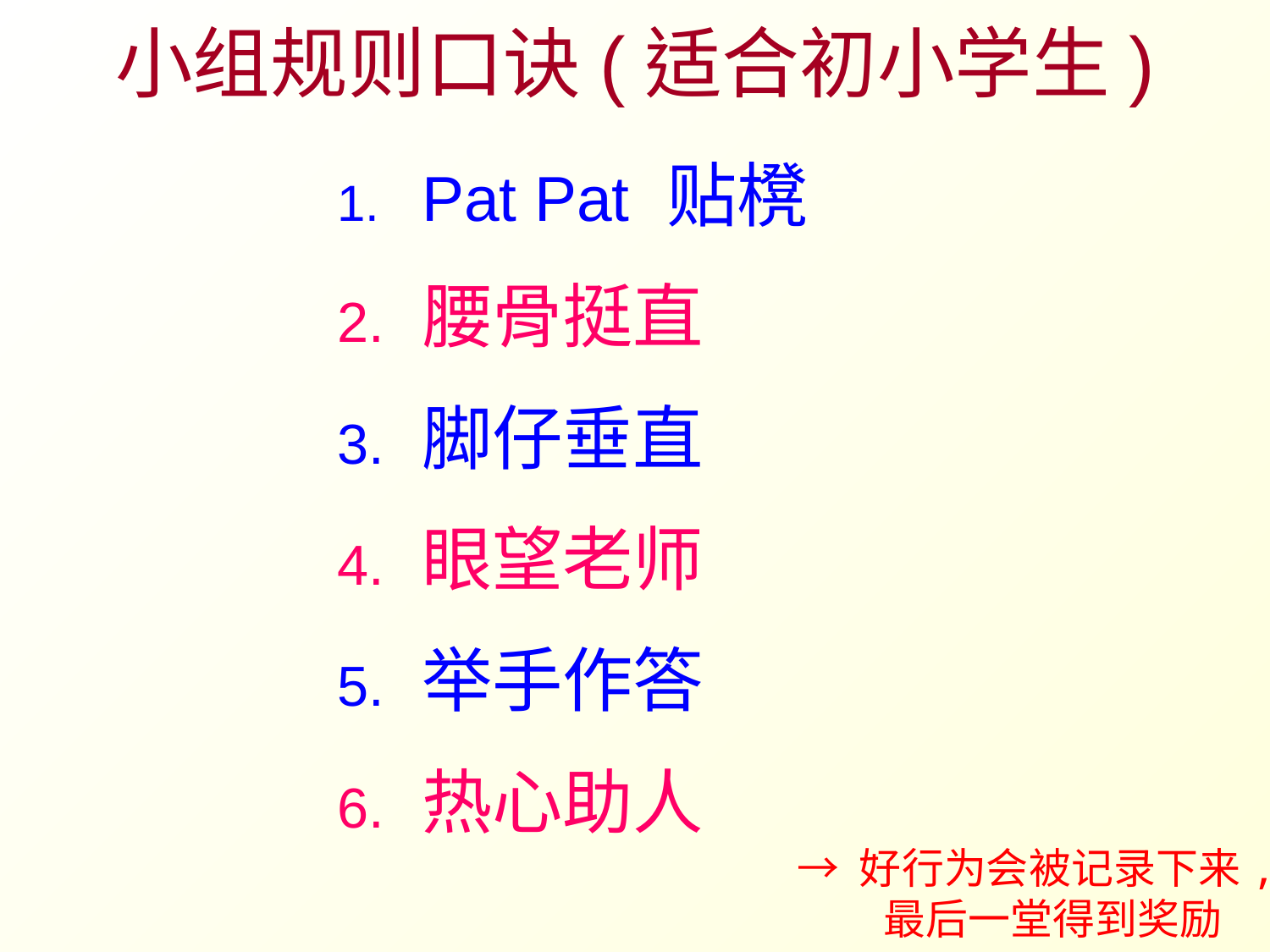

# 小组规则口诀(适合初小学生)
Pat Pat 贴櫈
腰骨挺直
脚仔垂直
眼望老师
举手作答
热心助人
→ 好行为会被记录下来,
   最后一堂得到奖励